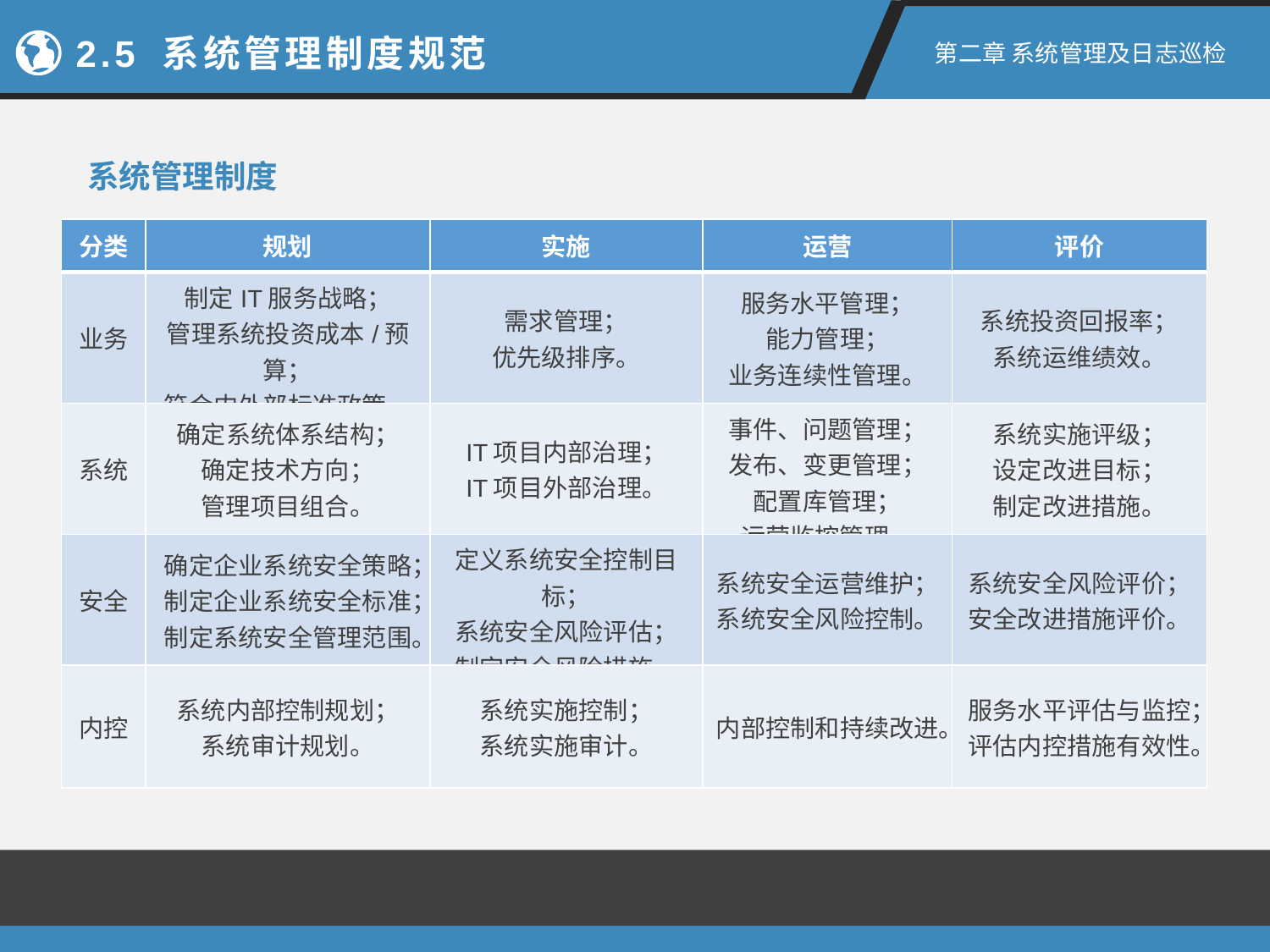

2.5 系统管理制度规范

第二章 系统管理及日志巡检
系统管理制度
| 分类 | 规划 | 实施 | 运营 | 评价 |
| --- | --- | --- | --- | --- |
| 业务 | 制定IT服务战略； 管理系统投资成本/预算； 符合内外部标准政策。 | 需求管理； 优先级排序。 | 服务水平管理； 能力管理； 业务连续性管理。 | 系统投资回报率； 系统运维绩效。 |
| 系统 | 确定系统体系结构； 确定技术方向； 管理项目组合。 | IT项目内部治理； IT项目外部治理。 | 事件、问题管理； 发布、变更管理； 配置库管理； 运营监控管理。 | 系统实施评级； 设定改进目标； 制定改进措施。 |
| 安全 | 确定企业系统安全策略； 制定企业系统安全标准； 制定系统安全管理范围。 | 定义系统安全控制目标； 系统安全风险评估； 制定安全风险措施。 | 系统安全运营维护； 系统安全风险控制。 | 系统安全风险评价； 安全改进措施评价。 |
| 内控 | 系统内部控制规划； 系统审计规划。 | 系统实施控制； 系统实施审计。 | 内部控制和持续改进。 | 服务水平评估与监控； 评估内控措施有效性。 |